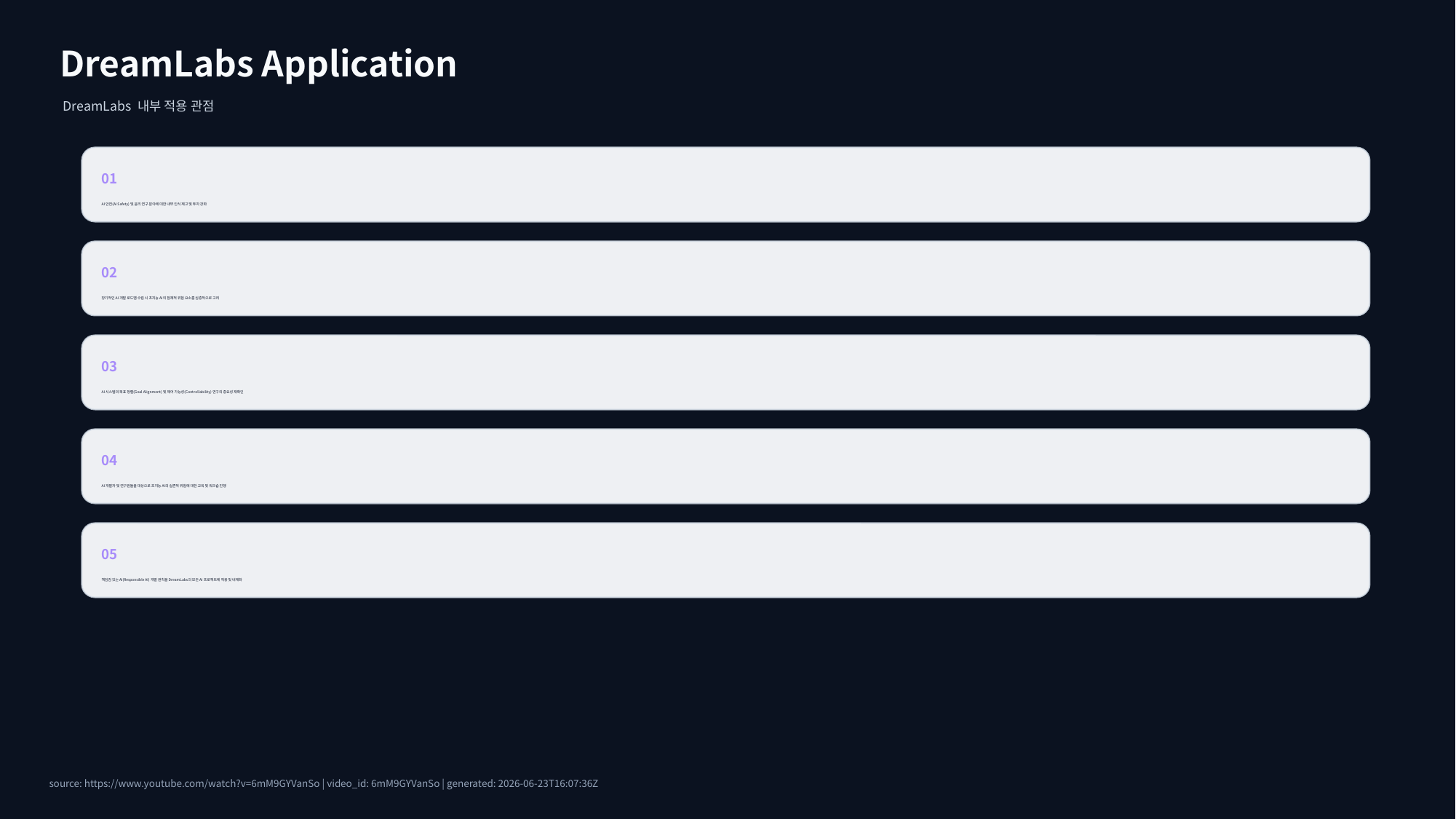

DreamLabs Application
DreamLabs 내부 적용 관점

01
AI 안전(AI Safety) 및 윤리 연구 분야에 대한 내부 인식 제고 및 투자 강화

02
장기적인 AI 개발 로드맵 수립 시 초지능 AI의 잠재적 위험 요소를 심층적으로 고려

03
AI 시스템의 목표 정렬(Goal Alignment) 및 제어 가능성(Controllability) 연구의 중요성 재확인

04
AI 개발자 및 연구원들을 대상으로 초지능 AI의 실존적 위험에 대한 교육 및 워크숍 진행

05
책임감 있는 AI(Responsible AI) 개발 원칙을 DreamLabs의 모든 AI 프로젝트에 적용 및 내재화
source: https://www.youtube.com/watch?v=6mM9GYVanSo | video_id: 6mM9GYVanSo | generated: 2026-06-23T16:07:36Z